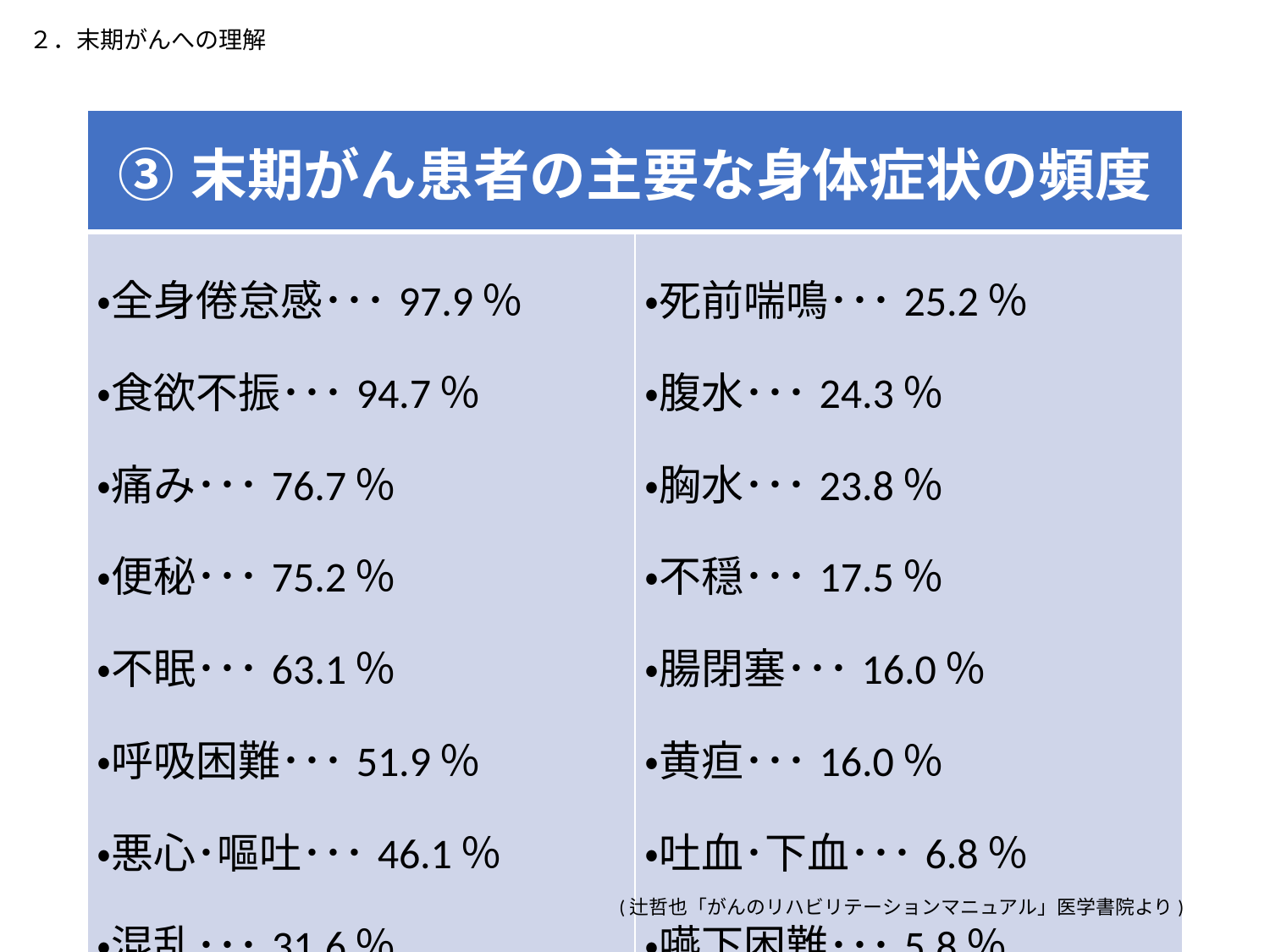

２．末期がんへの理解
| ③末期がん患者の主要な身体症状の頻度 |  |
| --- | --- |
| ・全身倦怠感･･･97.9％ ・食欲不振･･･94.7％ ・痛み･･･76.7％ ・便秘･･･75.2％ ・不眠･･･63.1％ ・呼吸困難･･･51.9％ ・悪心･嘔吐･･･46.1％ ・混乱･･･31.6％ | ・死前喘鳴･･･25.2％ ・腹水･･･24.3％ ・胸水･･･23.8％ ・不穏･･･17.5％ ・腸閉塞･･･16.0％ ・黄疸･･･16.0％ ・吐血･下血･･･6.8％ ・嚥下困難･･･5.8％ |
(辻哲也「がんのリハビリテーションマニュアル」医学書院より)